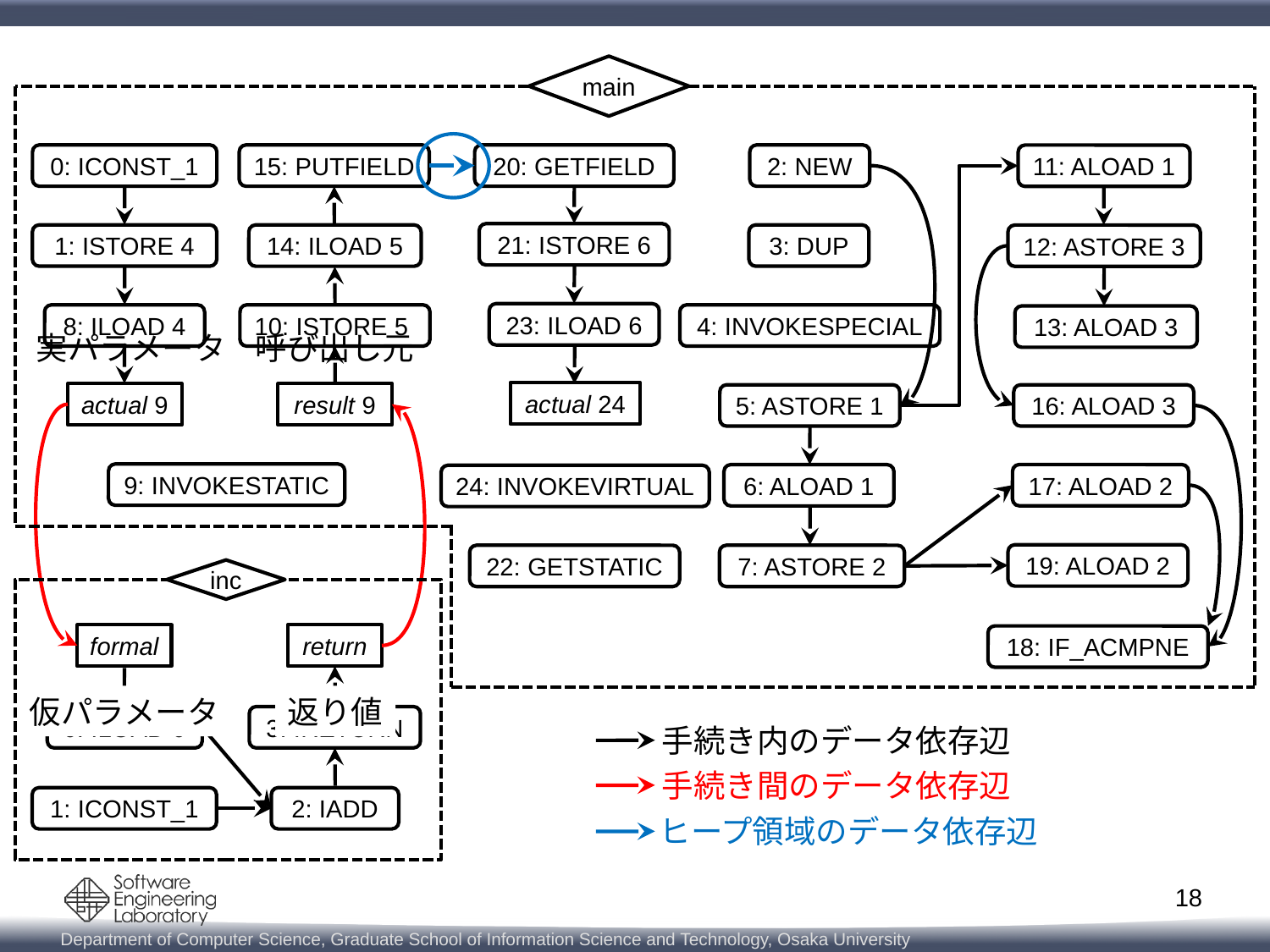

main

0: ICONST_1
15: PUTFIELD
20: GETFIELD
2: NEW
11: ALOAD 1

21: ISTORE 6
1: ISTORE 4
3: DUP
14: ILOAD 5
12: ASTORE 3
23: ILOAD 6
8: ILOAD 4
10: ISTORE 5
4: INVOKESPECIAL
13: ALOAD 3
呼び出し元
実パラメータ
actual 24
actual 9
result 9
5: ASTORE 1
16: ALOAD 3
9: INVOKESTATIC
17: ALOAD 2
6: ALOAD 1
24: INVOKEVIRTUAL
19: ALOAD 2
22: GETSTATIC
7: ASTORE 2
inc

formal
return
18: IF_ACMPNE
仮パラメータ
返り値
0: ILOAD 0
3: IRETURN
手続き内のデータ依存辺
手続き間のデータ依存辺
1: ICONST_1
2: IADD
ヒープ領域のデータ依存辺
18
25: RETURN